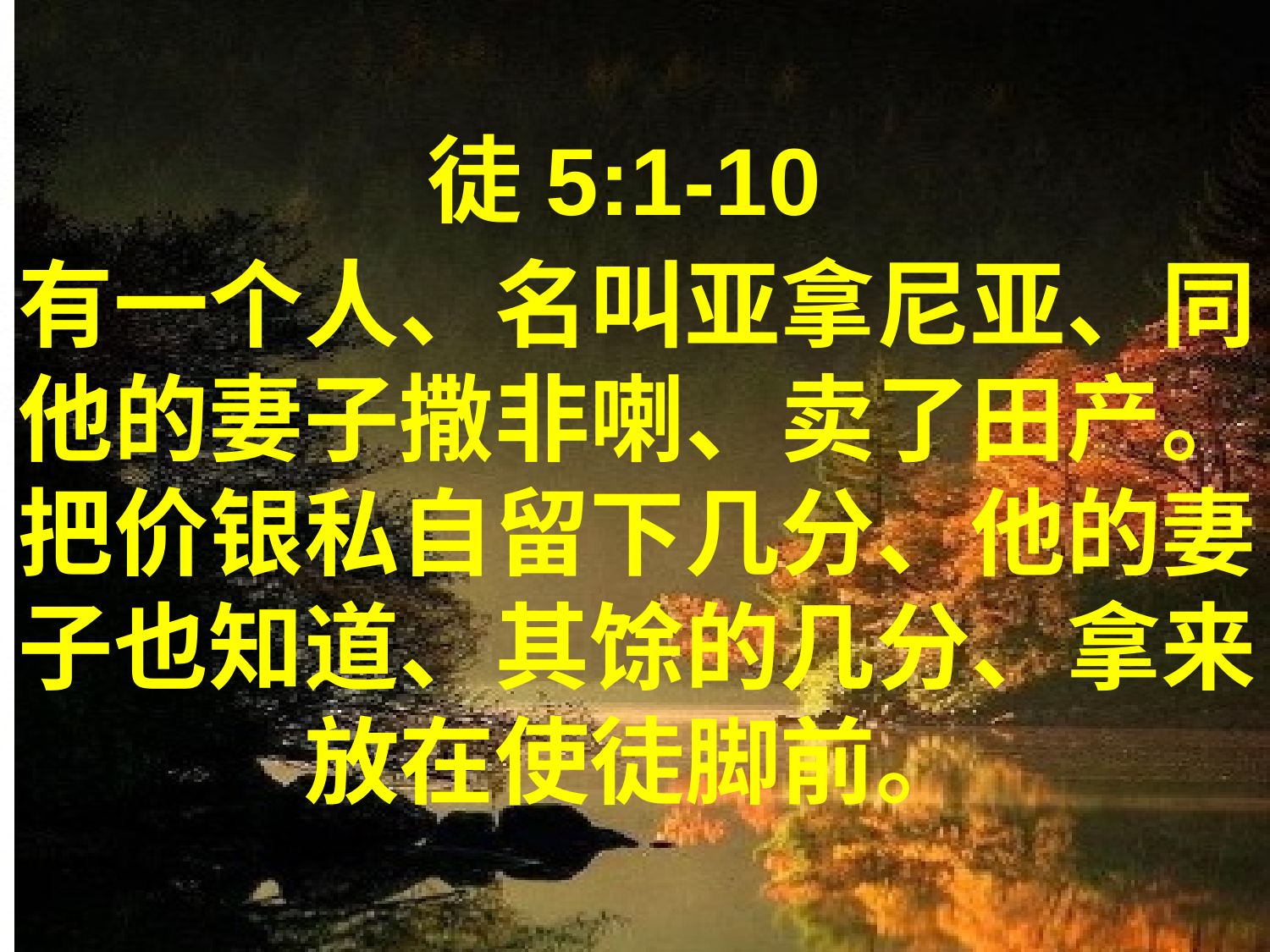

徒5:1-10
有一个人、名叫亚拿尼亚、同他的妻子撒非喇、卖了田产。把价银私自留下几分、他的妻子也知道、其馀的几分、拿来放在使徒脚前。